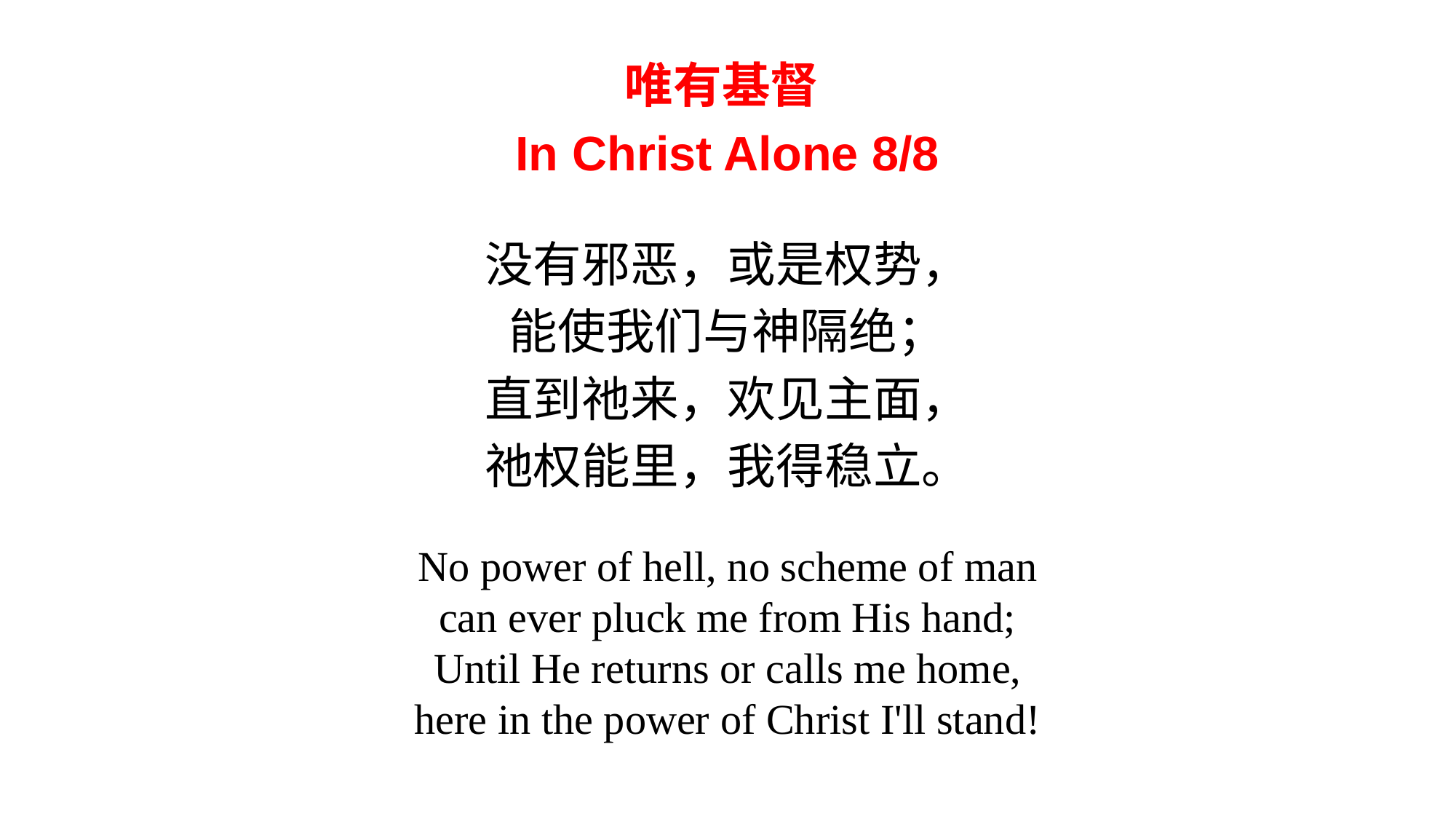

唯有基督
In Christ Alone 8/8
没有邪恶，或是权势，
能使我们与神隔绝；
直到祂来，欢见主面，
祂权能里，我得稳立。

No power of hell, no scheme of man
can ever pluck me from His hand;
Until He returns or calls me home,
here in the power of Christ I'll stand!